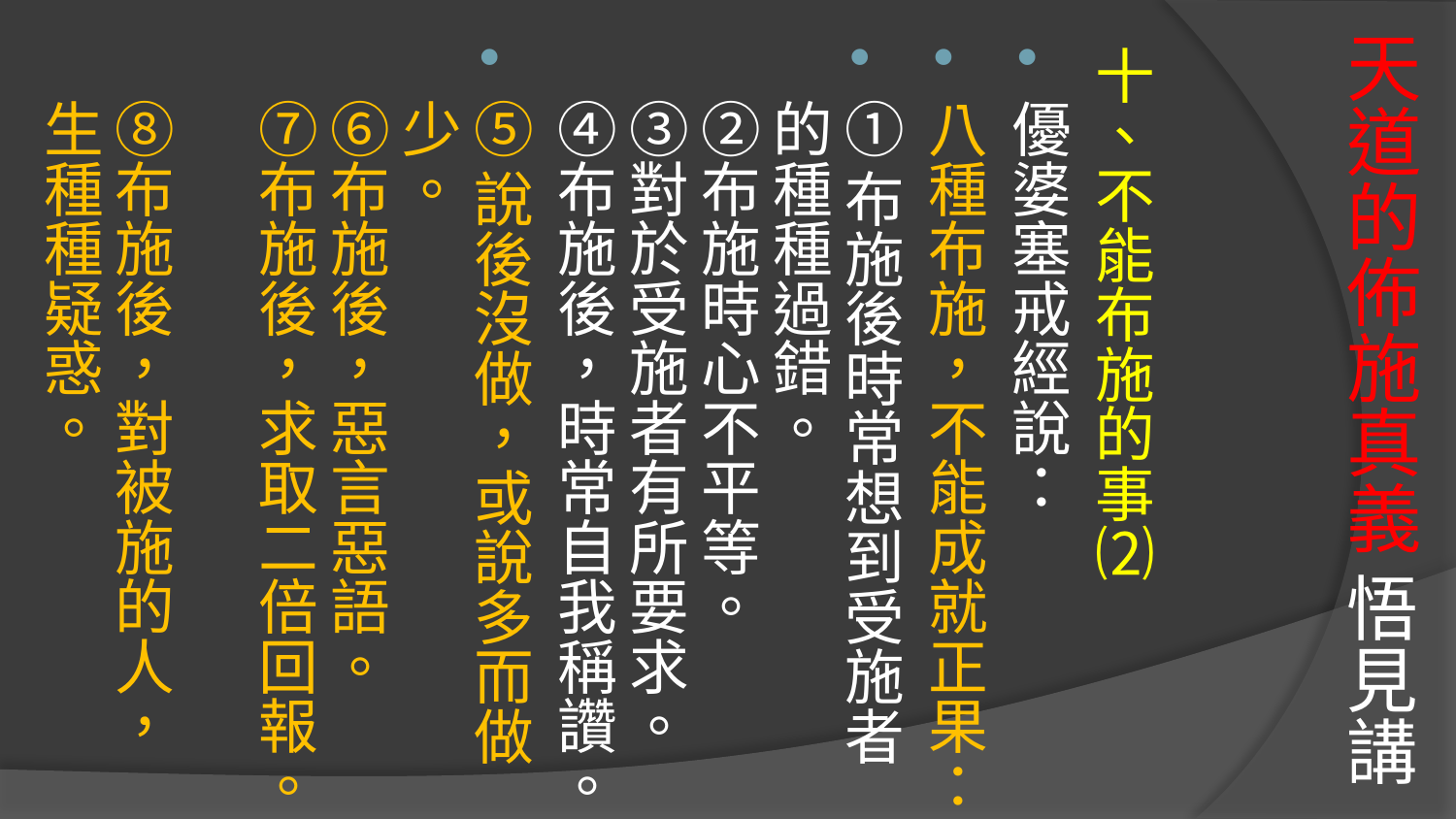

# 天道的佈施真義 悟見講
十、不能布施的事⑵
優婆塞戒經說：
八種布施，不能成就正果：
①布施後時常想到受施者的種種過錯。
②布施時心不平等。
③對於受施者有所要求。
④布施後，時常自我稱讚。
⑤說後沒做，或說多而做少。
⑥布施後，惡言惡語。
⑦布施後，求取二倍回報。
⑧布施後，對被施的人，生種種疑惑。